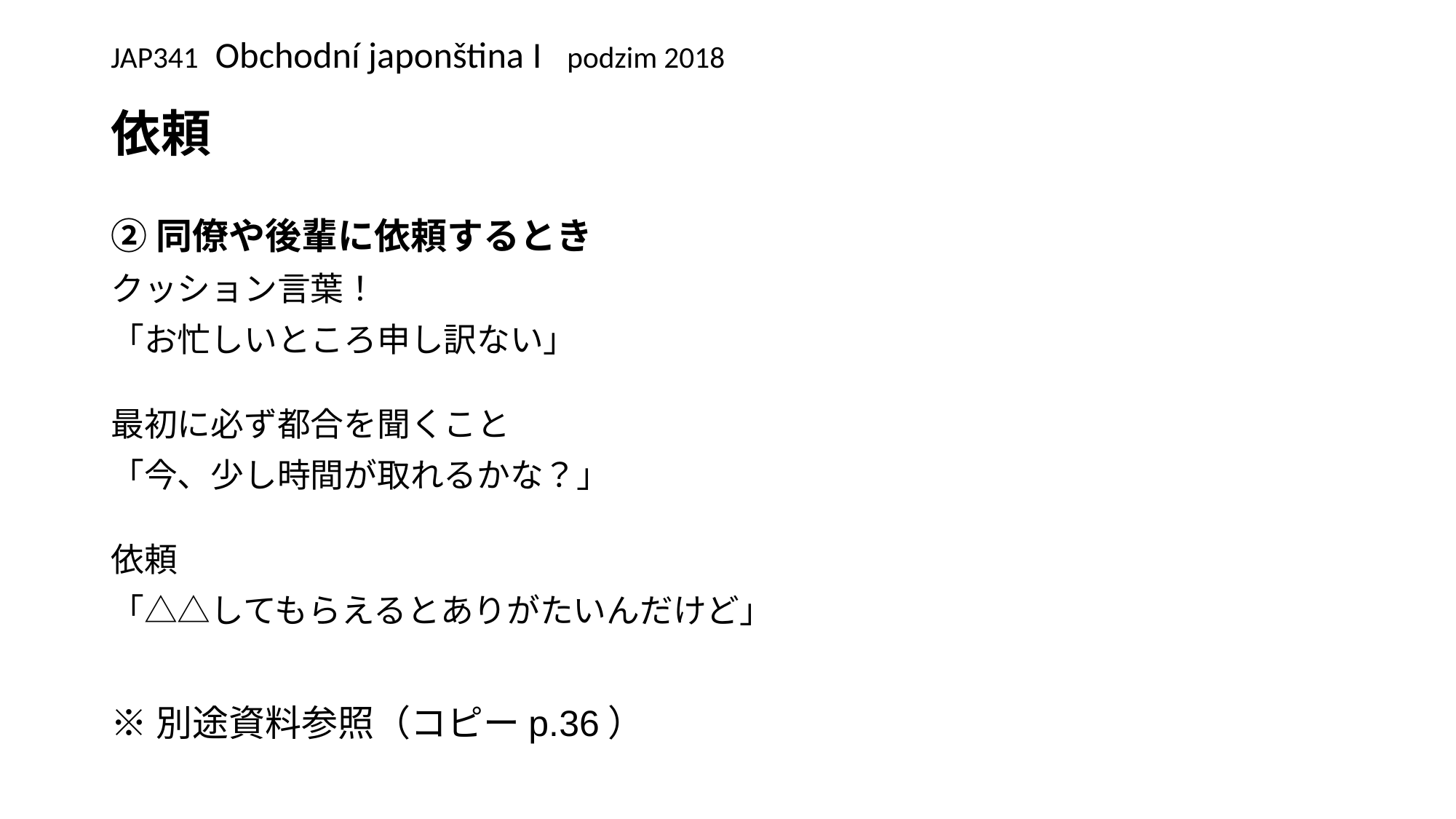

# JAP341  Obchodní japonština I   podzim 2018
依頼

②同僚や後輩に依頼するとき
クッション言葉！
「お忙しいところ申し訳ない」

最初に必ず都合を聞くこと
「今、少し時間が取れるかな？」

依頼
「△△してもらえるとありがたいんだけど」

※別途資料参照（コピーp.36）